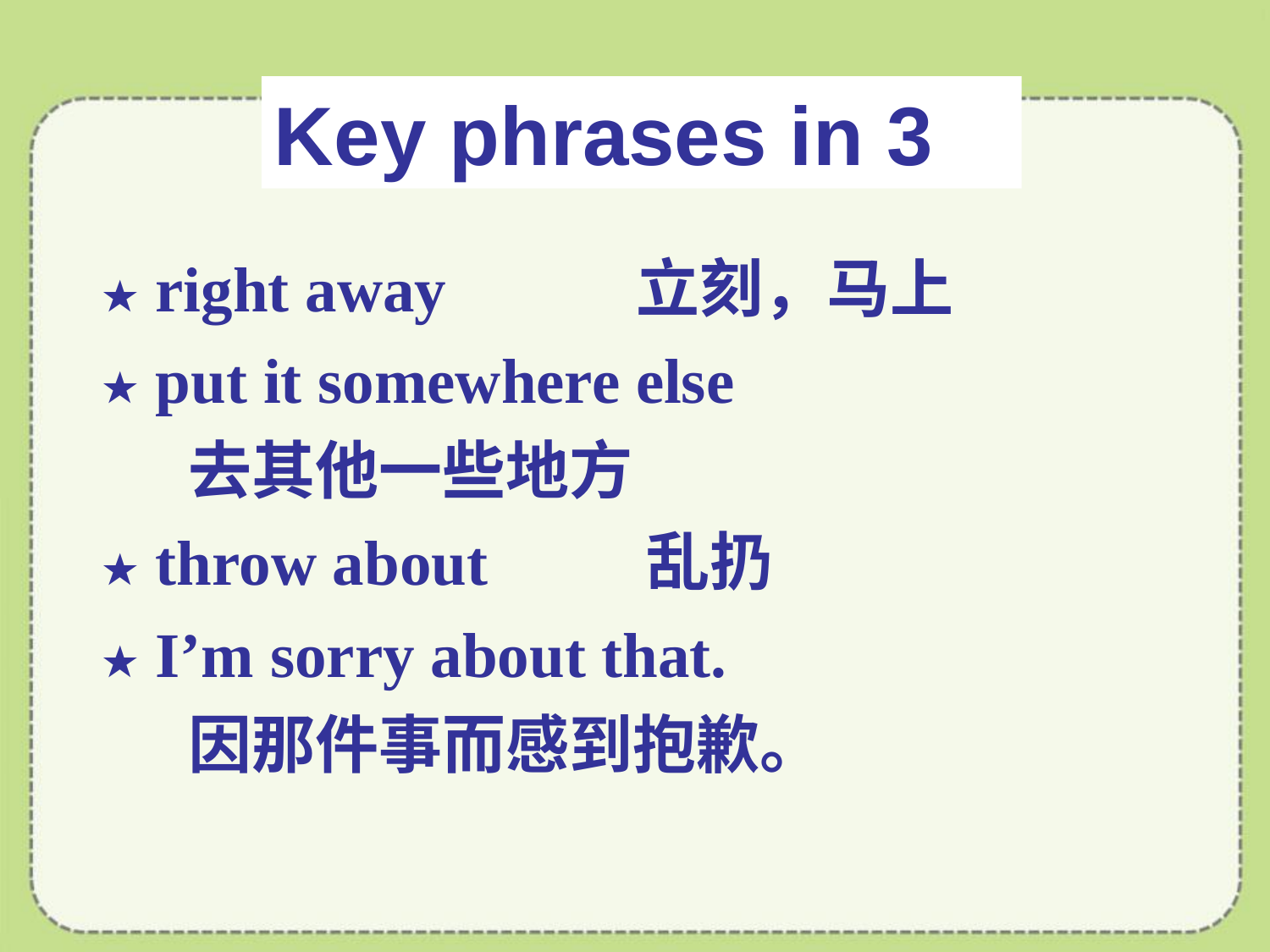

Key phrases in 3
★ right away           立刻，马上
★ put it somewhere else
     去其他一些地方
★ throw about         乱扔
★ I’m sorry about that.
     因那件事而感到抱歉。